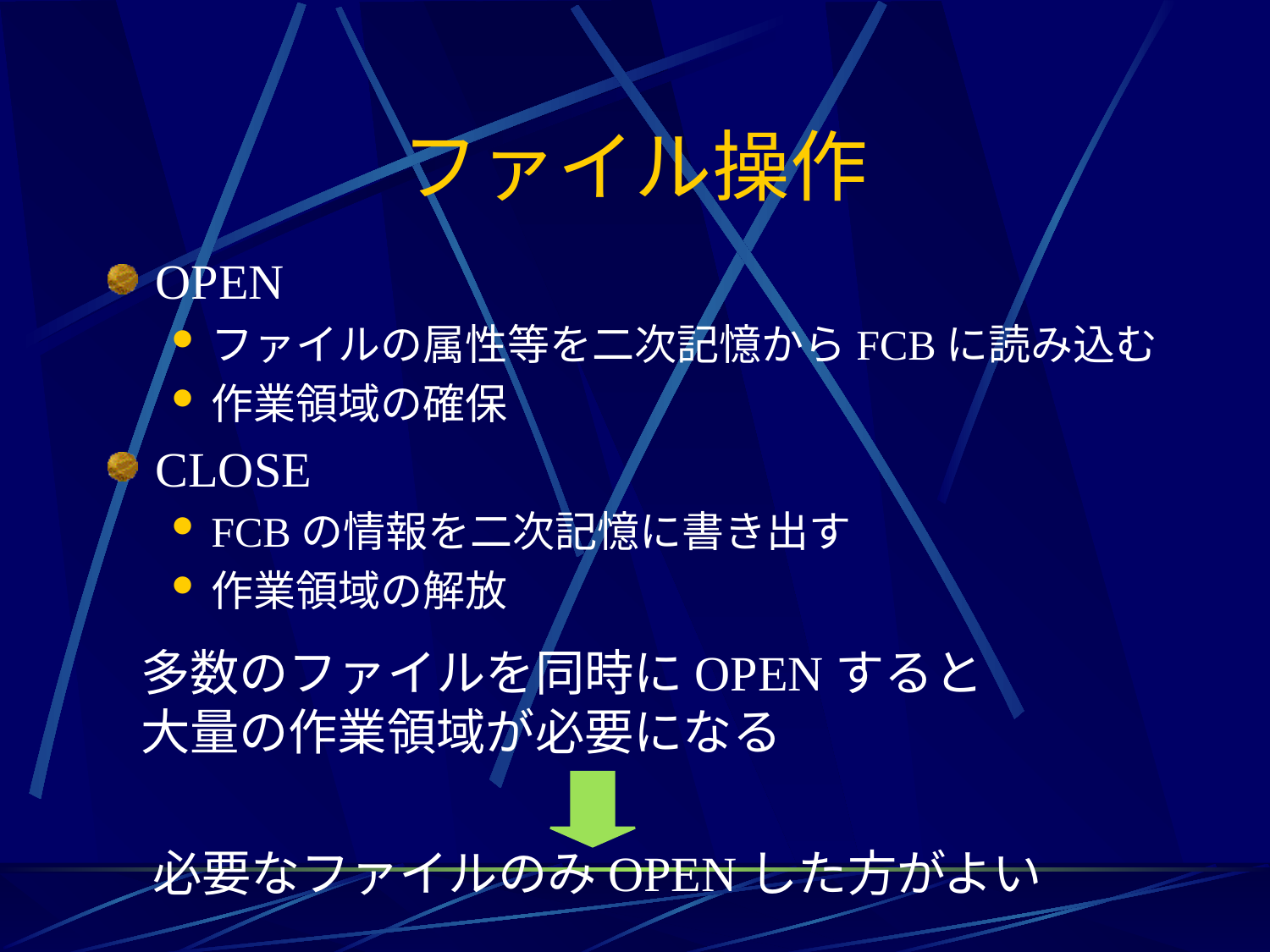

# ファイル操作
OPEN
ファイルの属性等を二次記憶からFCBに読み込む
作業領域の確保
CLOSE
FCBの情報を二次記憶に書き出す
作業領域の解放
多数のファイルを同時にOPENすると
大量の作業領域が必要になる

必要なファイルのみOPENした方がよい